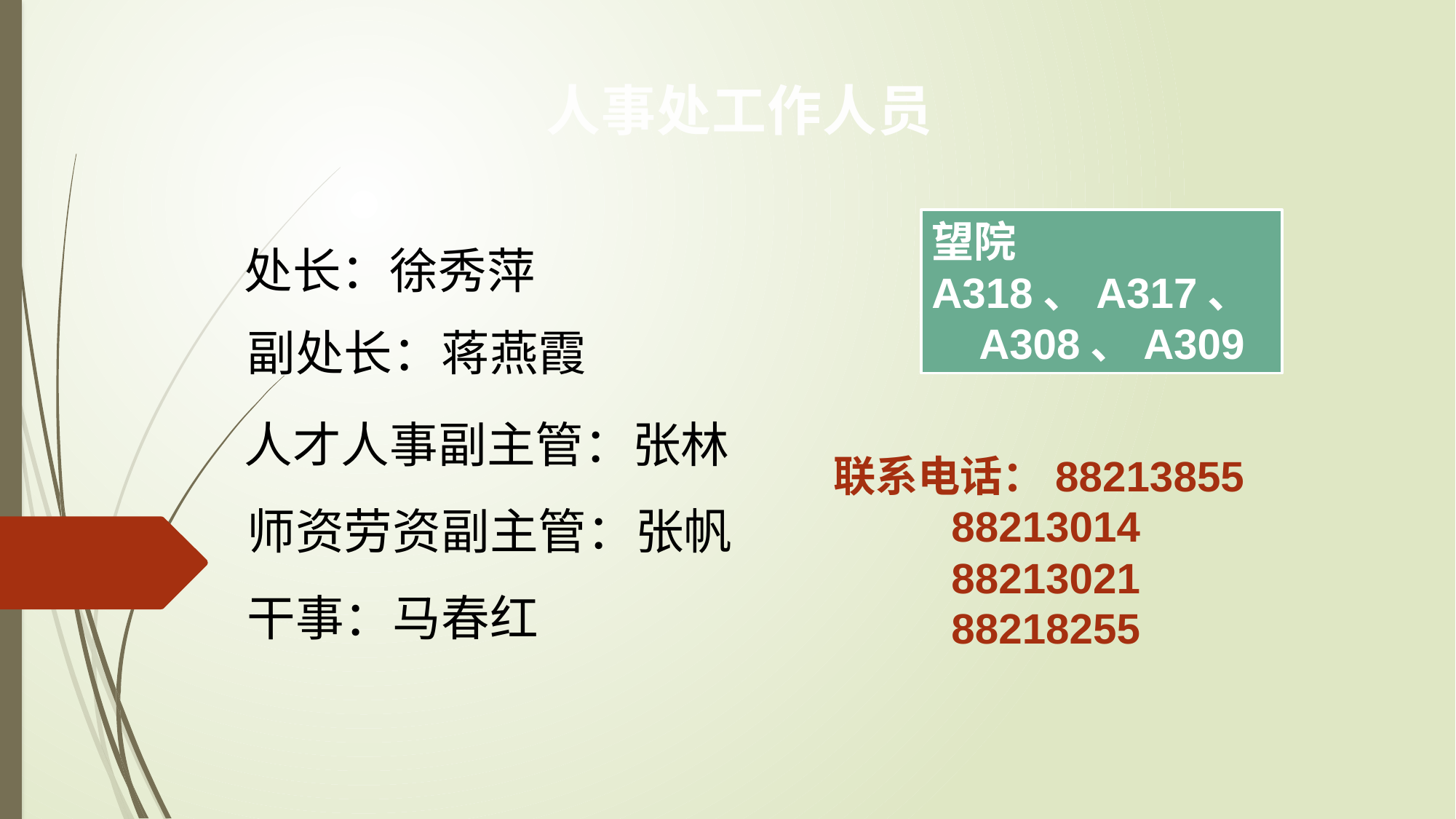

人事处工作人员
望院A318、A317、
    A308、A309
处长：徐秀萍
副处长：蒋燕霞
人才人事副主管：张林
联系电话：88213855
          88213014
          88213021
          88218255
师资劳资副主管：张帆
干事：马春红